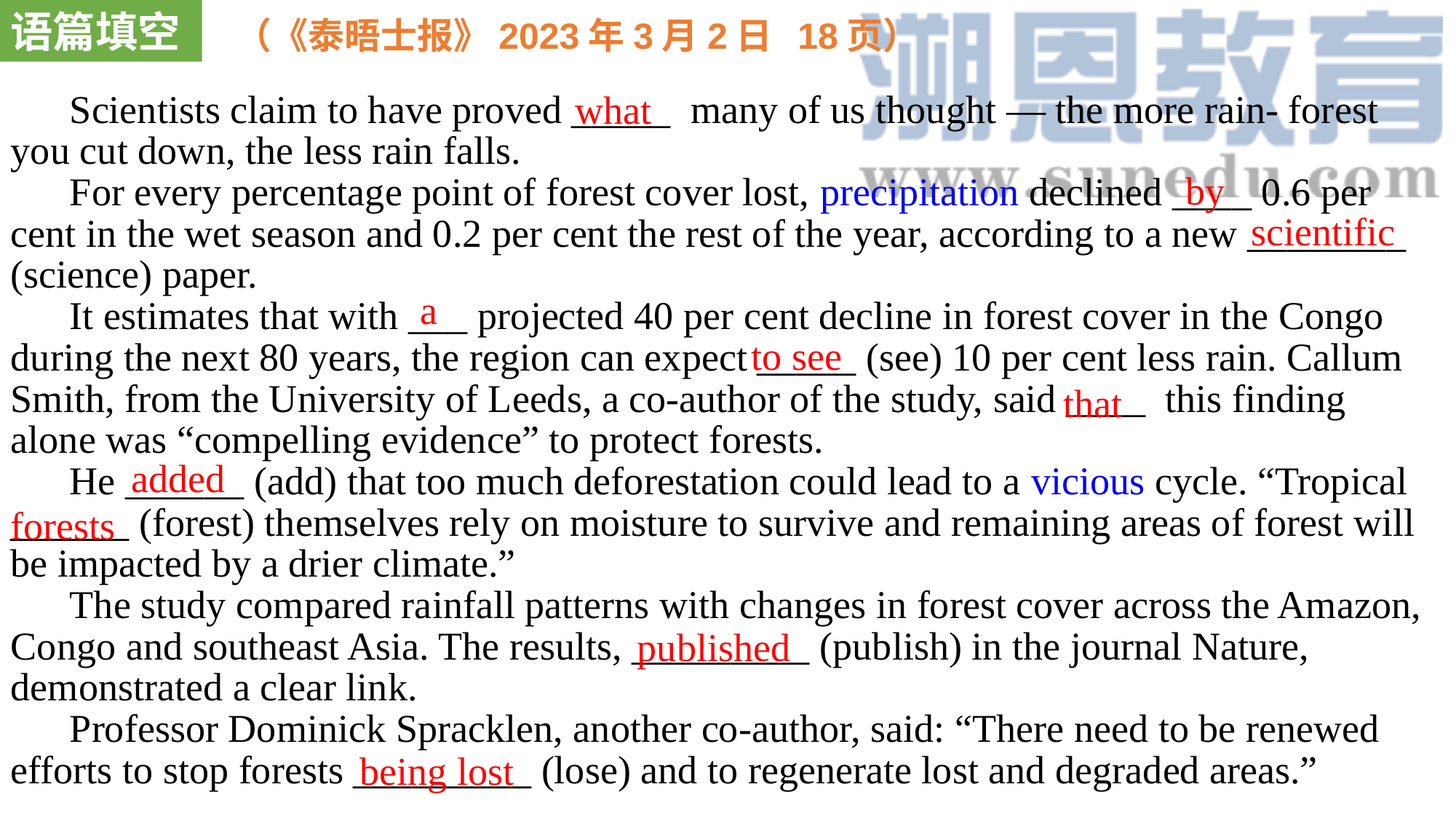

语篇填空
（《泰晤士报》2023年3月2日  18页）
      Scientists claim to have proved _____  many of us thought — the more rain- forest you cut down, the less rain falls.
      For every percentage point of forest cover lost, precipitation declined ____ 0.6 per cent in the wet season and 0.2 per cent the rest of the year, according to a new ________ (science) paper.
      It estimates that with ___ projected 40 per cent decline in forest cover in the Congo during the next 80 years, the region can expect _____ (see) 10 per cent less rain. Callum Smith, from the University of Leeds, a co-author of the study, said ____  this finding alone was “compelling evidence” to protect forests.
      He ______ (add) that too much deforestation could lead to a vicious cycle. “Tropical ______ (forest) themselves rely on moisture to survive and remaining areas of forest will be impacted by a drier climate.”
      The study compared rainfall patterns with changes in forest cover across the Amazon, Congo and southeast Asia. The results, _________ (publish) in the journal Nature, demonstrated a clear link.
      Professor Dominick Spracklen, another co-author, said: “There need to be renewed efforts to stop forests _________ (lose) and to regenerate lost and degraded areas.”
what
 by
scientific
 a
to see
that
added
forests
published
being lost